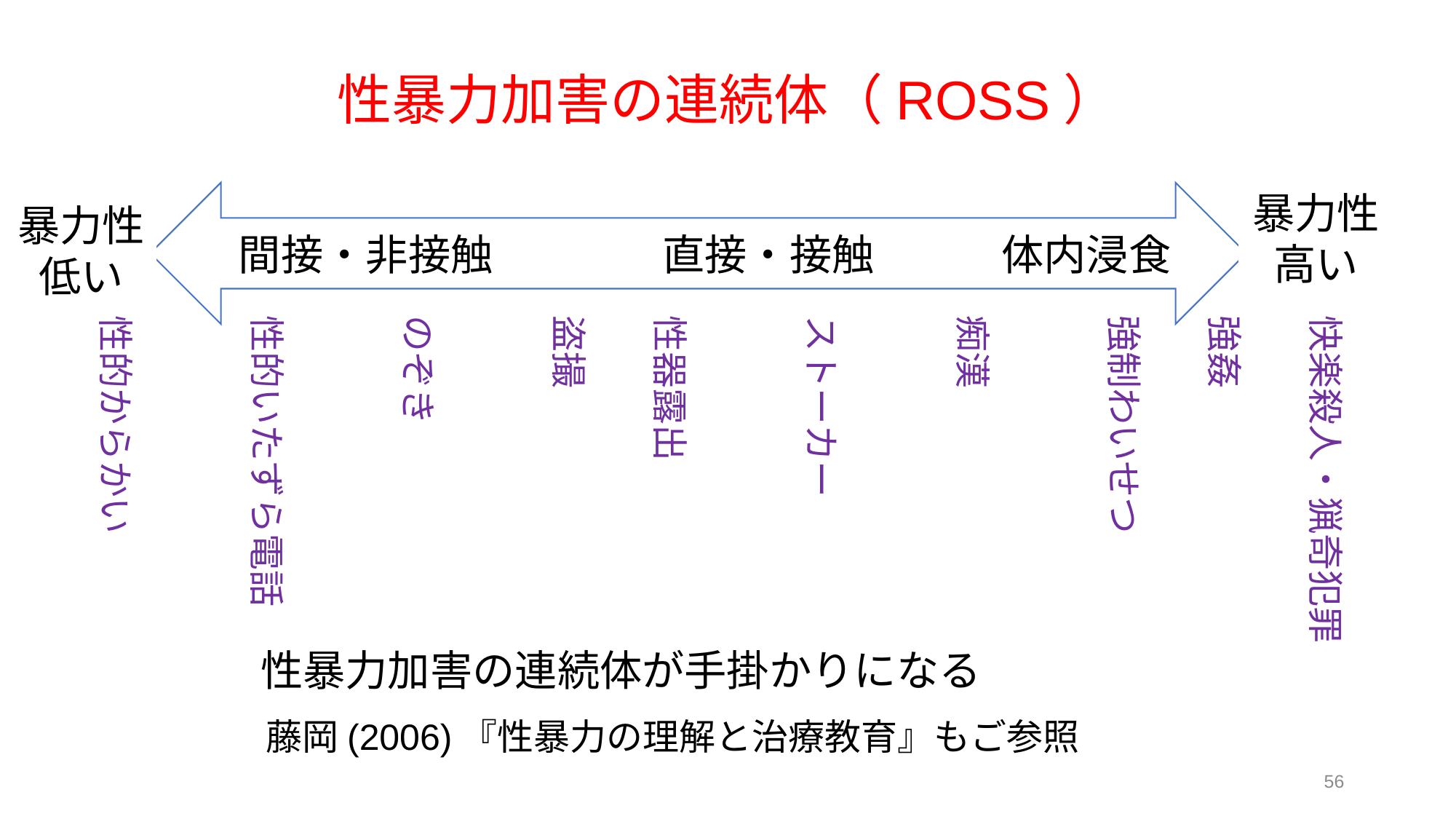

# 性暴力加害の連続体（ROSS）
　間接・非接触　　　　直接・接触　　　体内浸食
暴力性
高い
暴力性
低い
快楽殺人・猟奇犯罪

強姦

強制わいせつ

痴漢

ストーカー

性器露出

盗撮

のぞき

性的いたずら電話

性的からかい

性暴力加害の連続体が手掛かりになる
　　　藤岡(2006)『性暴力の理解と治療教育』もご参照

56